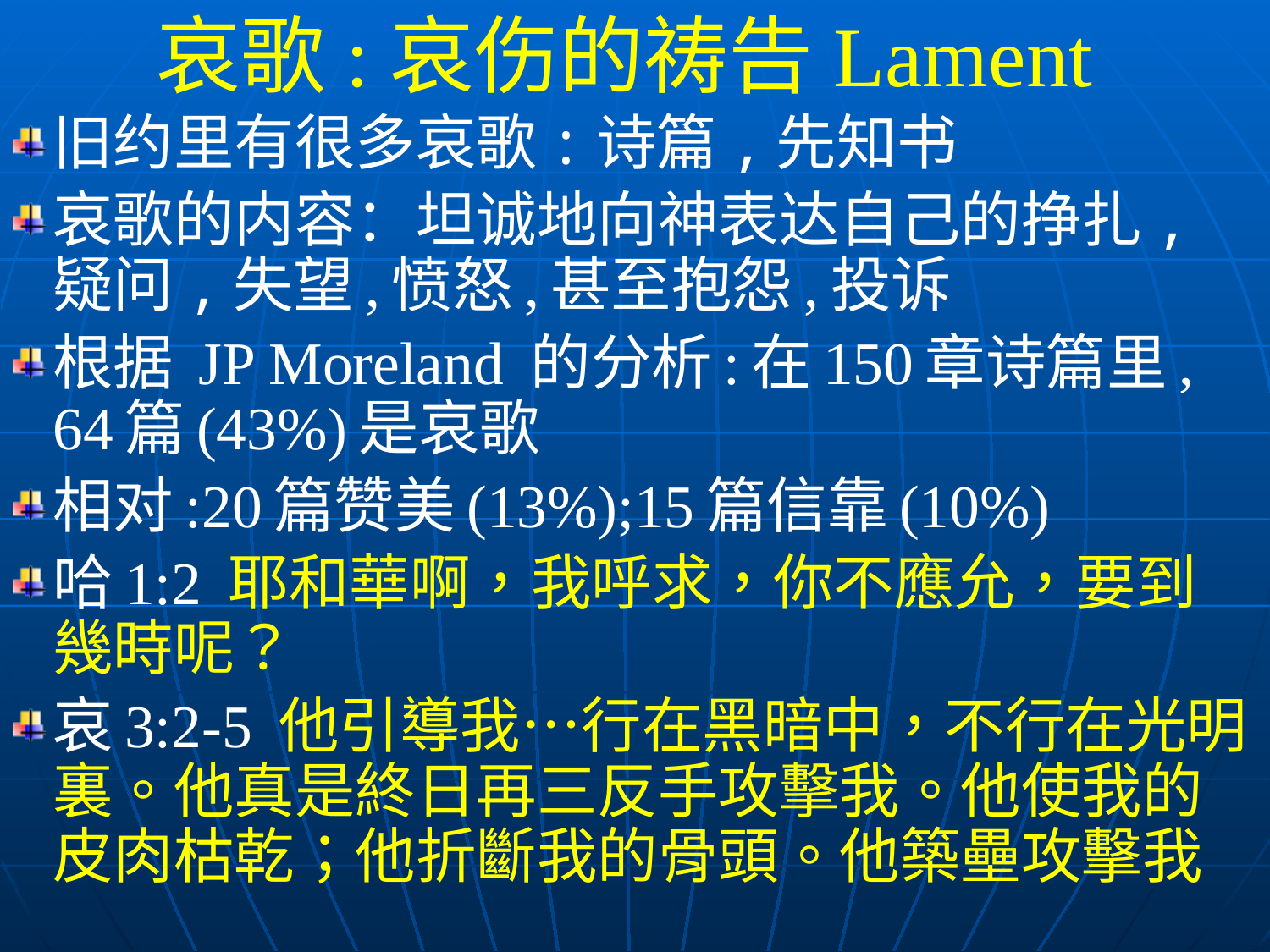

哀歌:哀伤的祷告Lament
旧约里有很多哀歌:诗篇,先知书
哀歌的内容：坦诚地向神表达自己的挣扎,疑问,失望,愤怒,甚至抱怨,投诉
根据 JP Moreland 的分析:在150章诗篇里, 64篇(43%)是哀歌
相对:20篇赞美(13%);15篇信靠(10%)
哈1:2 耶和華啊，我呼求，你不應允，要到幾時呢？
哀3:2-5 他引導我…行在黑暗中，不行在光明裏。他真是終日再三反手攻擊我。他使我的皮肉枯乾；他折斷我的骨頭。他築壘攻擊我